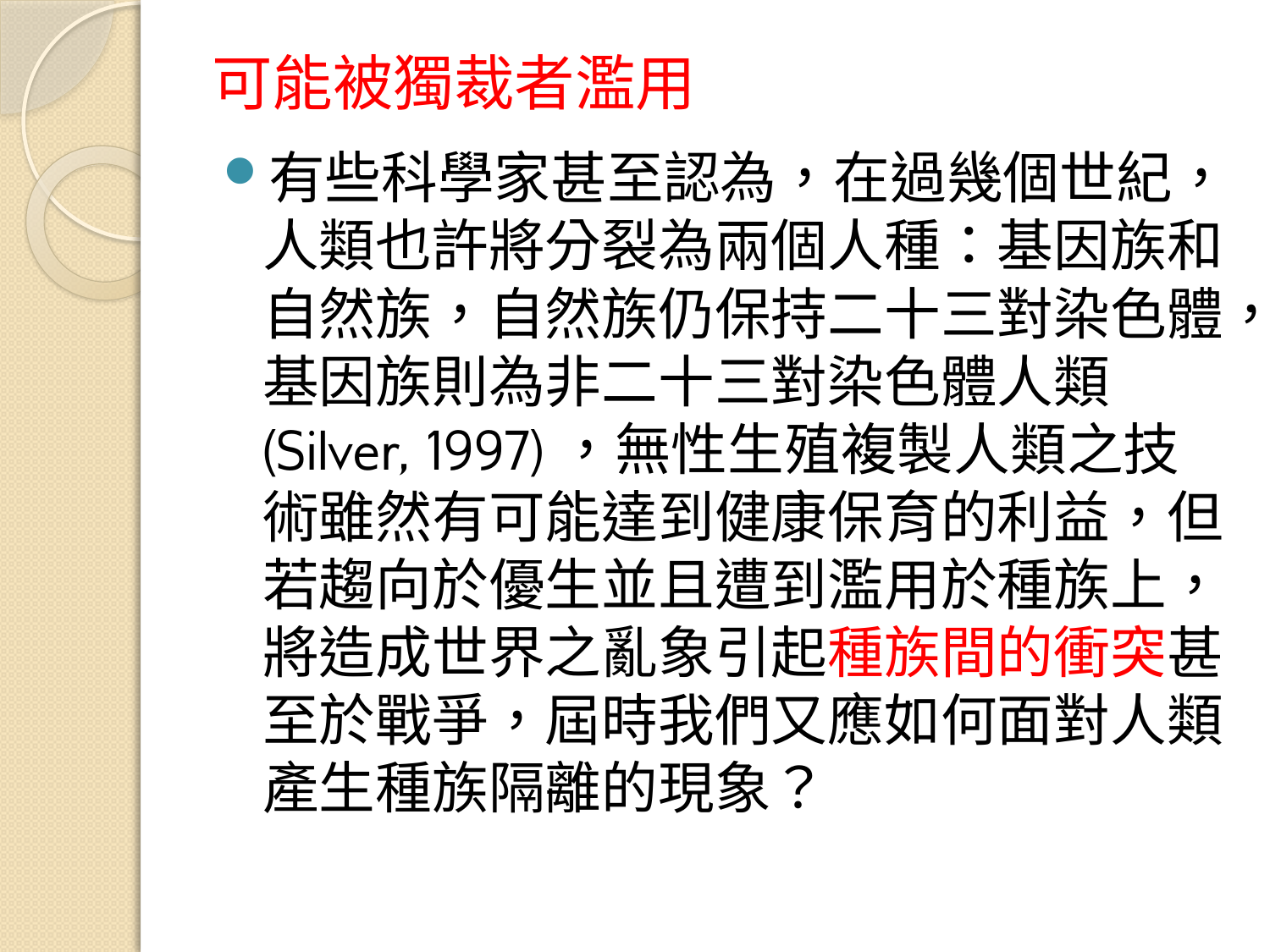

# 可能被獨裁者濫用
有些科學家甚至認為，在過幾個世紀，人類也許將分裂為兩個人種：基因族和自然族，自然族仍保持二十三對染色體，基因族則為非二十三對染色體人類 (Silver, 1997)，無性生殖複製人類之技術雖然有可能達到健康保育的利益，但若趨向於優生並且遭到濫用於種族上，將造成世界之亂象引起種族間的衝突甚至於戰爭，屆時我們又應如何面對人類產生種族隔離的現象？